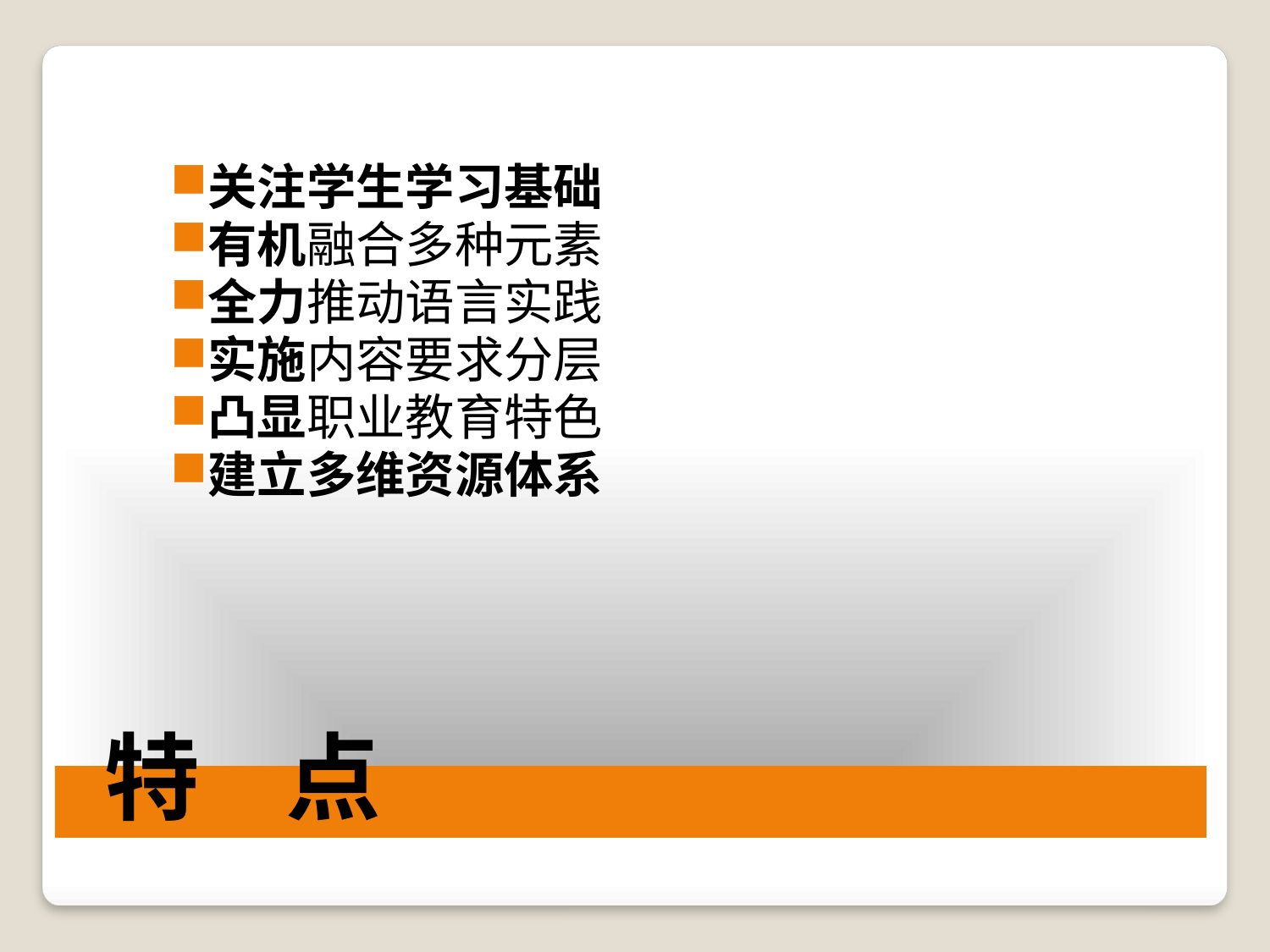

关注学生学习基础
有机融合多种元素
全力推动语言实践
实施内容要求分层
凸显职业教育特色
建立多维资源体系

# 特    点